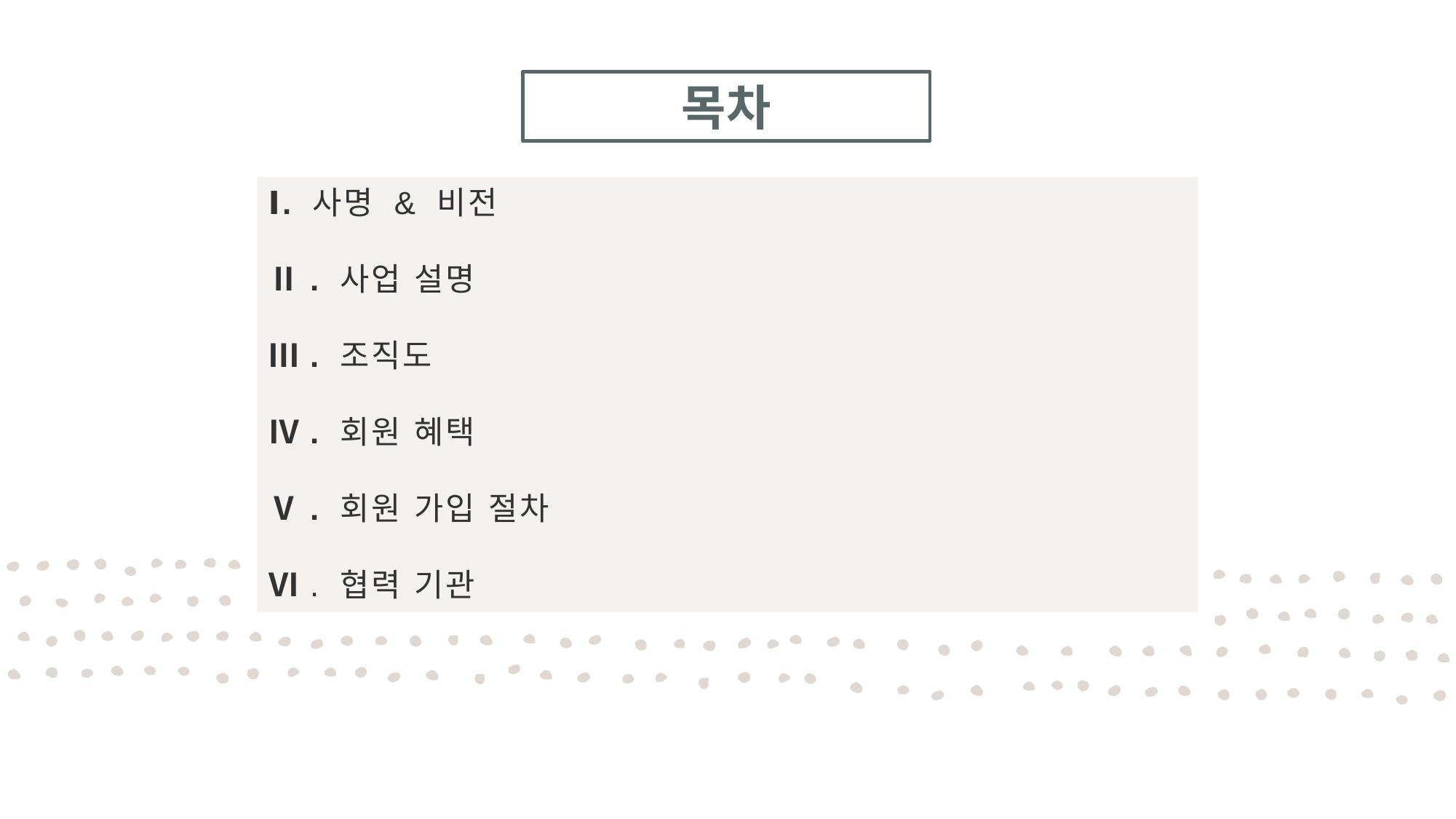

목차

# Ⅰ. 사명 & 비전 Ⅱ. 사업 설명 Ⅲ. 조직도 Ⅳ. 회원 혜택 Ⅴ. 회원 가입 절차 Ⅵ. 협력 기관